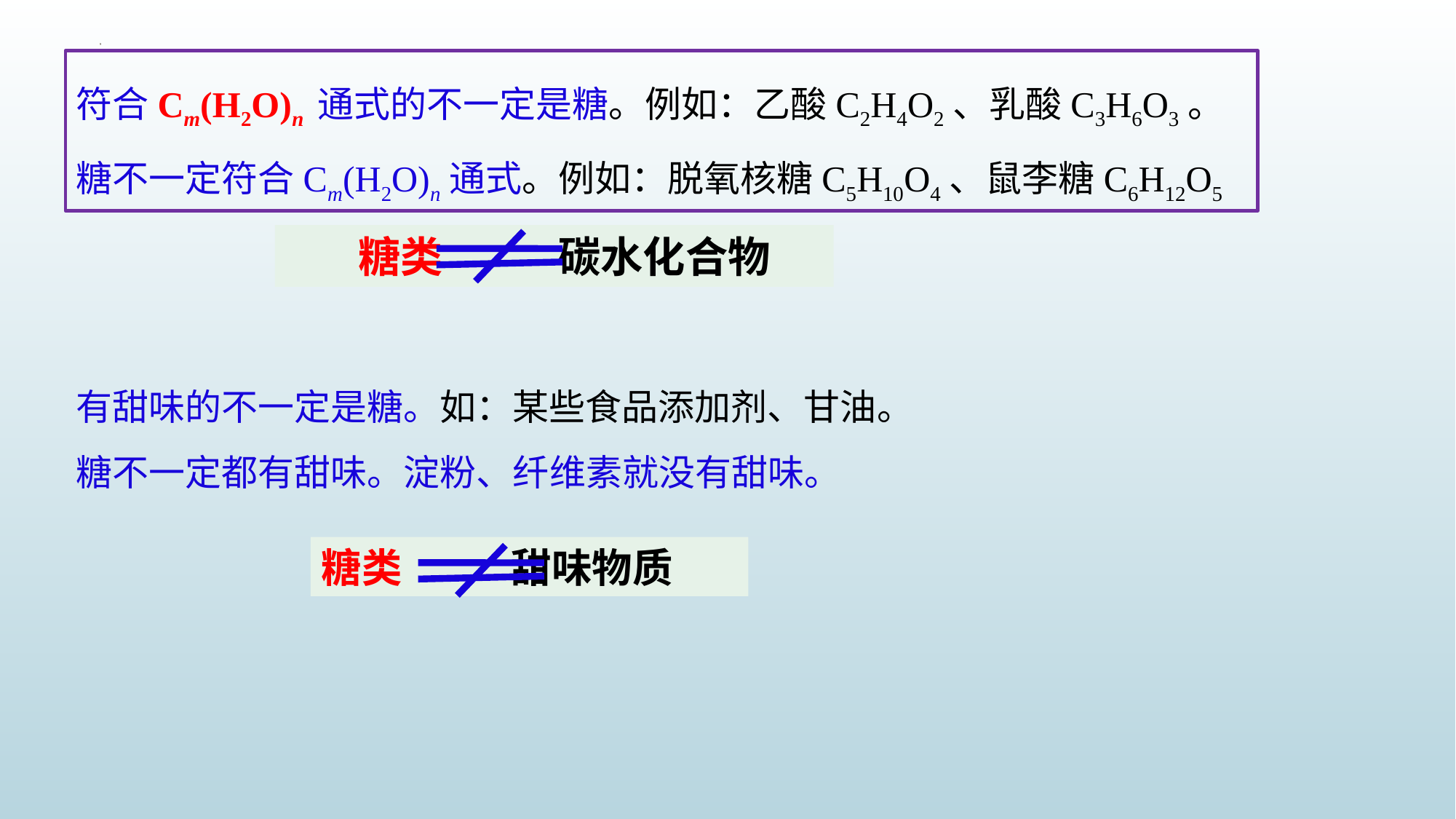

符合Cm(H2O)n 通式的不一定是糖。例如：乙酸C2H4O2、乳酸C3H6O3。
糖不一定符合Cm(H2O)n通式。例如：脱氧核糖C5H10O4、鼠李糖C6H12O5
 糖类            碳水化合物

有甜味的不一定是糖。如：某些食品添加剂、甘油。
糖不一定都有甜味。淀粉、纤维素就没有甜味。
糖类            甜味物质